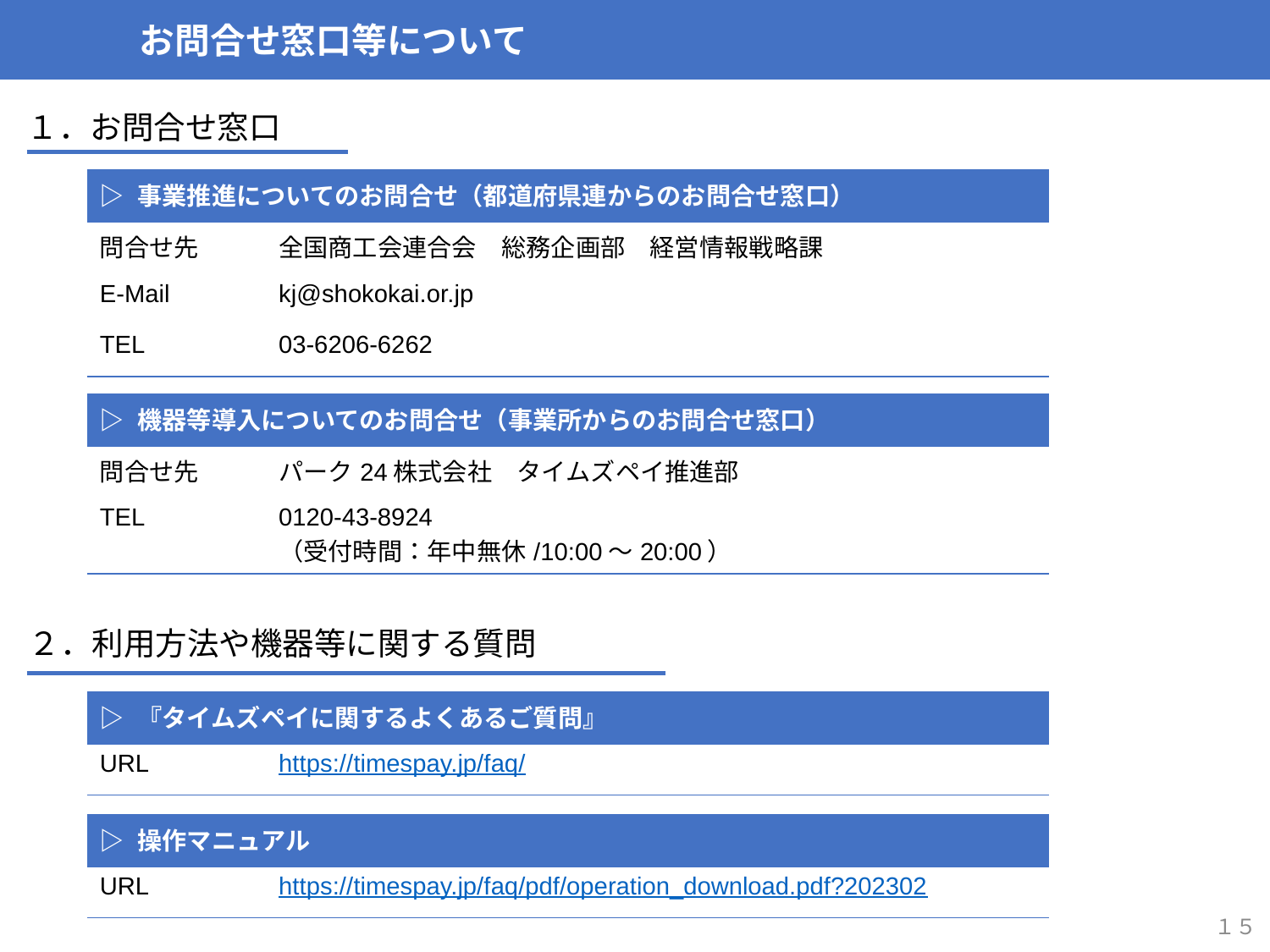

お問合せ窓口等について
１．お問合せ窓口
| ▷ 事業推進についてのお問合せ（都道府県連からのお問合せ窓口） |  |
| --- | --- |
| 問合せ先 | 全国商工会連合会　総務企画部　経営情報戦略課 |
| E-Mail | kj@shokokai.or.jp |
| TEL | 03-6206-6262 |
| ▷ 機器等導入についてのお問合せ（事業所からのお問合せ窓口） |  |
| --- | --- |
| 問合せ先 | パーク24株式会社　タイムズペイ推進部 |
| TEL | 0120-43-8924 （受付時間：年中無休/10:00～20:00） |
２．利用方法や機器等に関する質問
| ▷ 『タイムズペイに関するよくあるご質問』 |  |
| --- | --- |
| URL | https://timespay.jp/faq/ |
| ▷ 操作マニュアル |  |
| --- | --- |
| URL | https://timespay.jp/faq/pdf/operation\_download.pdf?202302 |
１５